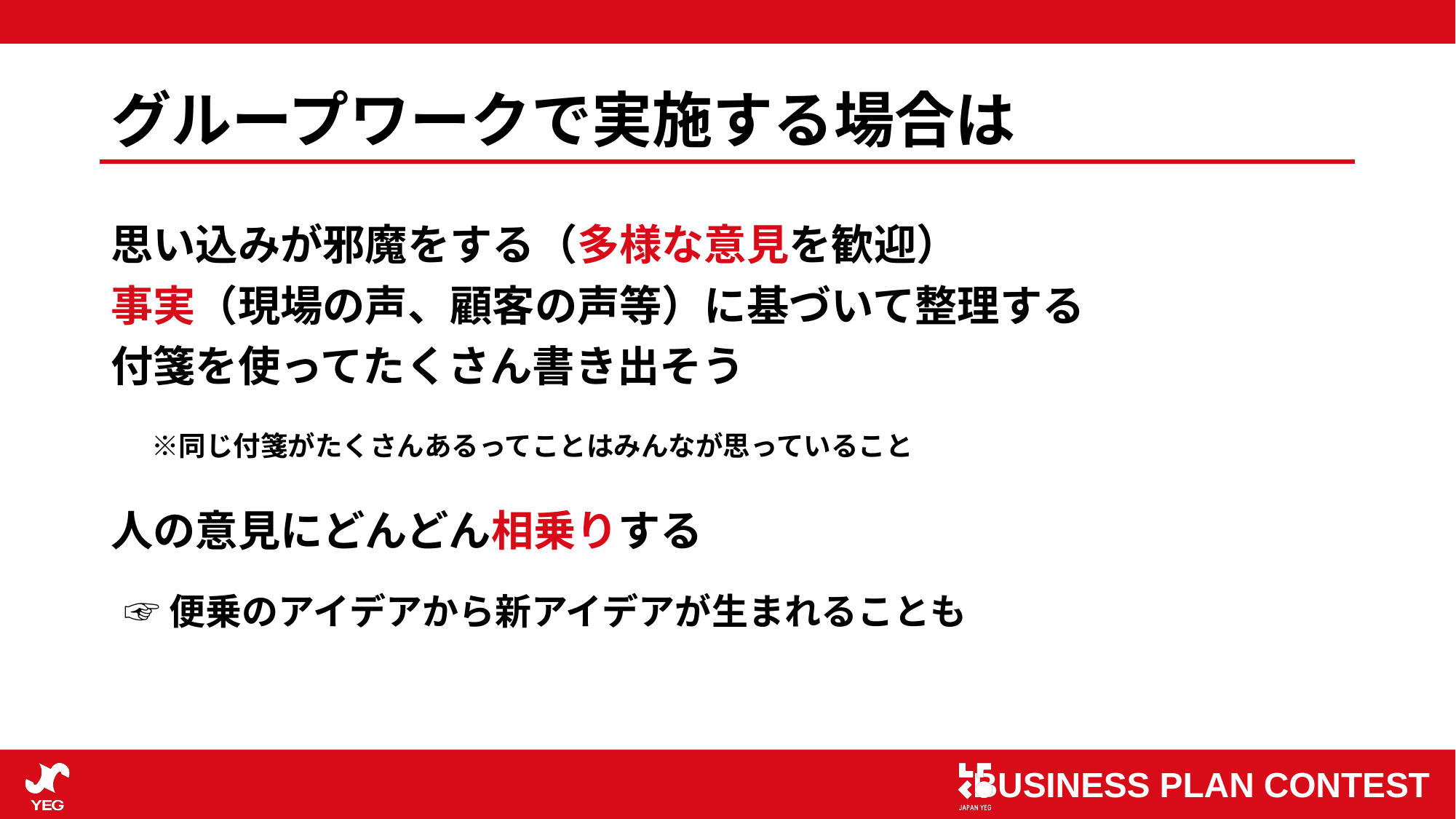

# グループワークで実施する場合は
思い込みが邪魔をする（多様な意見を歓迎）
事実（現場の声、顧客の声等）に基づいて整理する
付箋を使ってたくさん書き出そう
　※同じ付箋がたくさんあるってことはみんなが思っていること
人の意見にどんどん相乗りする
☞便乗のアイデアから新アイデアが生まれることも